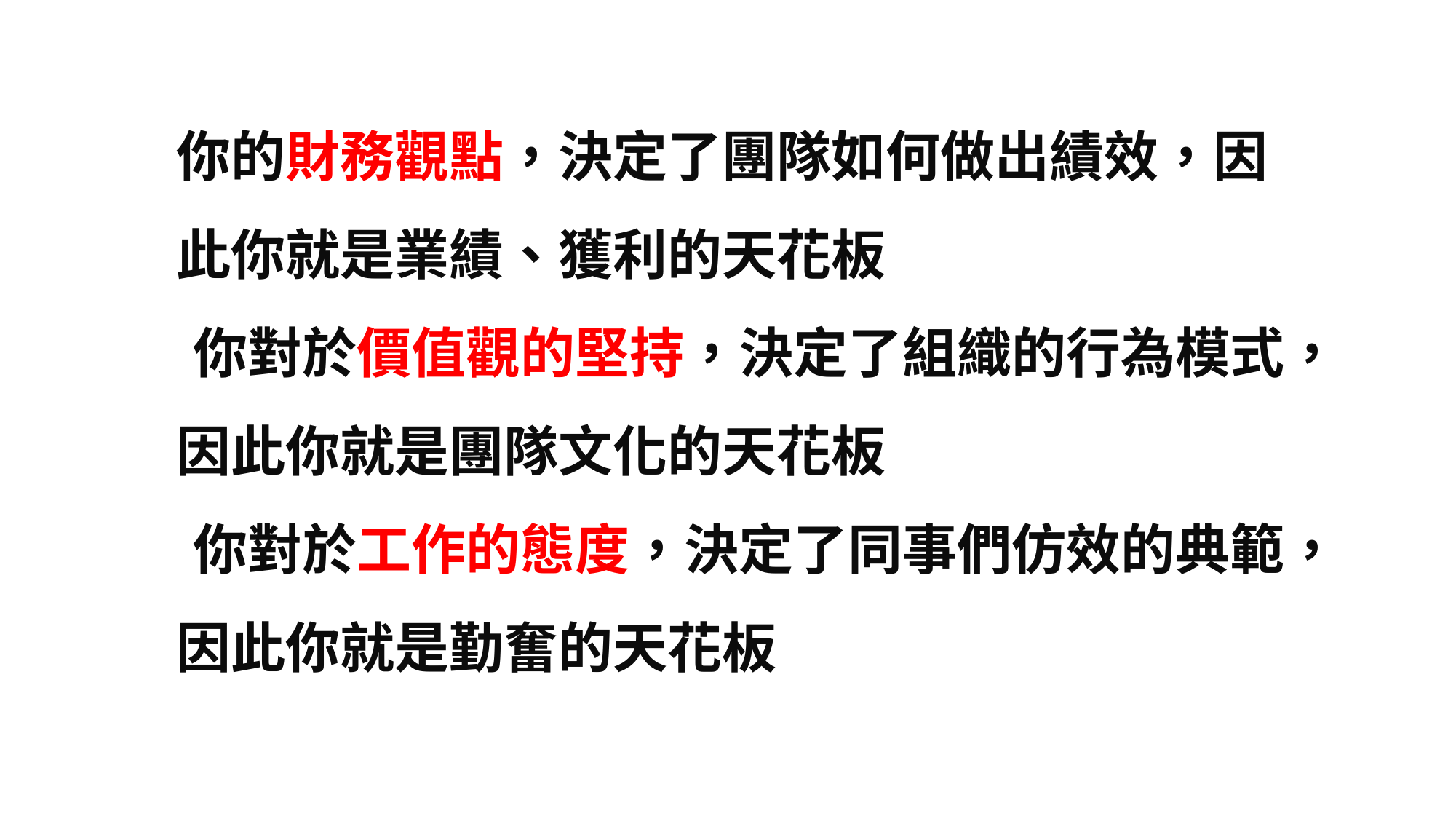

你的財務觀點，決定了團隊如何做出績效，因此你就是業績、獲利的天花板
	你對於價值觀的堅持，決定了組織的行為模式，因此你就是團隊文化的天花板
	你對於工作的態度，決定了同事們仿效的典範，因此你就是勤奮的天花板